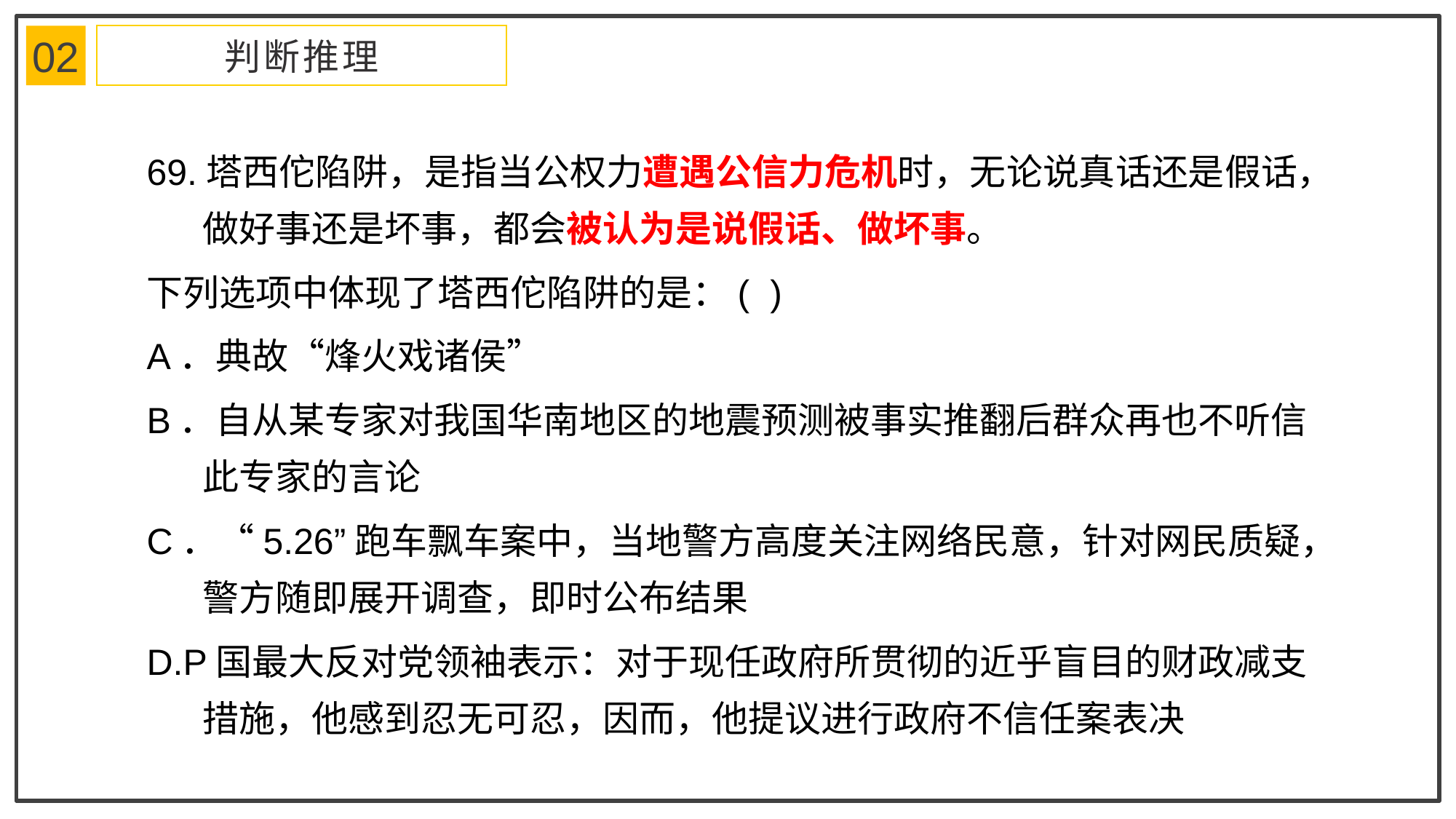

02
判断推理
69.塔西佗陷阱，是指当公权力遭遇公信力危机时，无论说真话还是假话，做好事还是坏事，都会被认为是说假话、做坏事。
下列选项中体现了塔西佗陷阱的是：(  )
A．典故“烽火戏诸侯”
B．自从某专家对我国华南地区的地震预测被事实推翻后群众再也不听信此专家的言论
C．“5.26”跑车飘车案中，当地警方高度关注网络民意，针对网民质疑，警方随即展开调查，即时公布结果
D.P国最大反对党领袖表示：对于现任政府所贯彻的近乎盲目的财政减支措施，他感到忍无可忍，因而，他提议进行政府不信任案表决